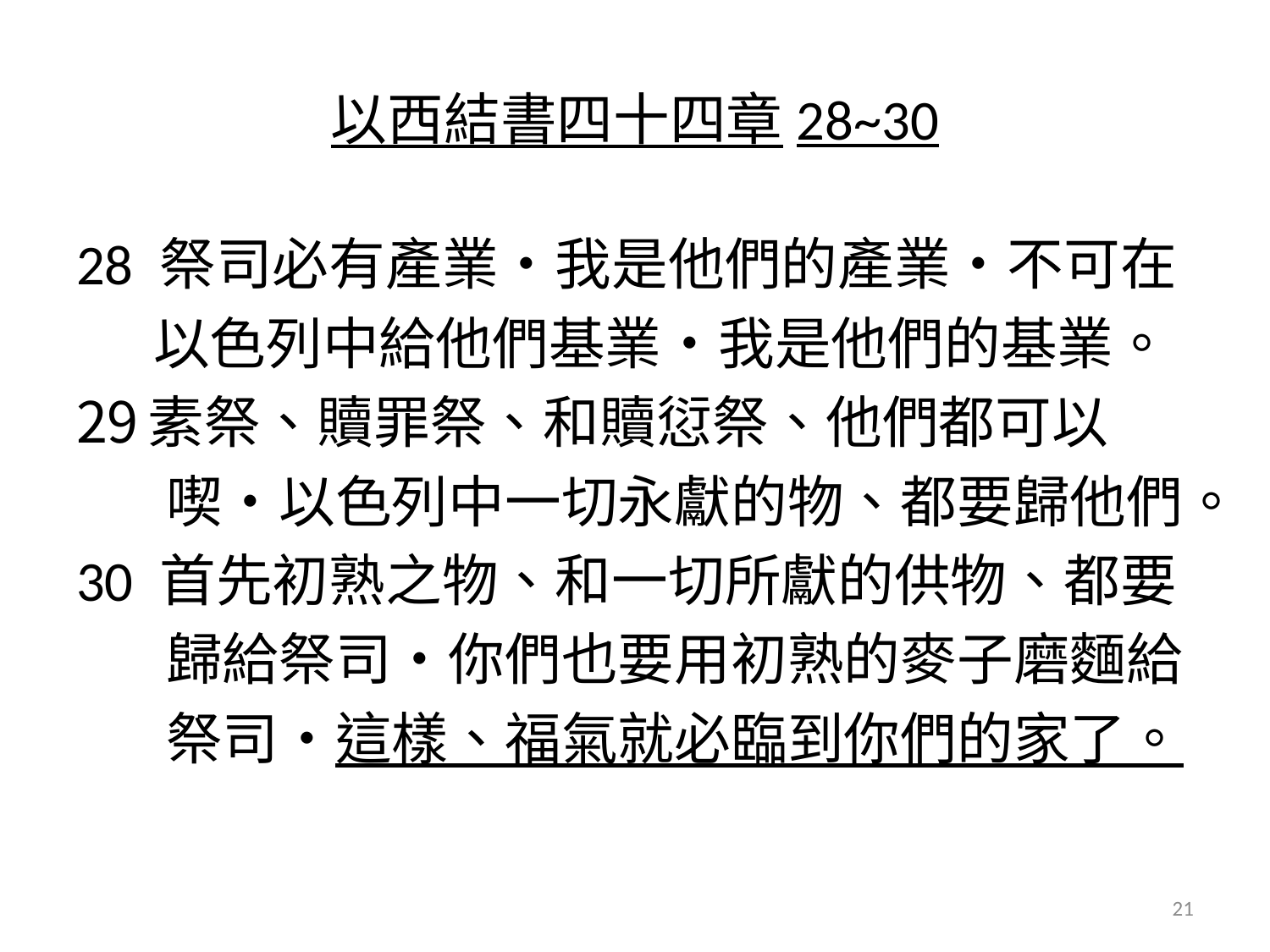

# 以西結書四十四章28~30
28 祭司必有產業‧我是他們的產業‧不可在
     以色列中給他們基業‧我是他們的基業。
素祭、贖罪祭、和贖愆祭、他們都可以
      喫‧以色列中一切永獻的物、都要歸他們。
30 首先初熟之物、和一切所獻的供物、都要
      歸給祭司‧你們也要用初熟的麥子磨麵給
      祭司‧這樣、福氣就必臨到你們的家了。

21